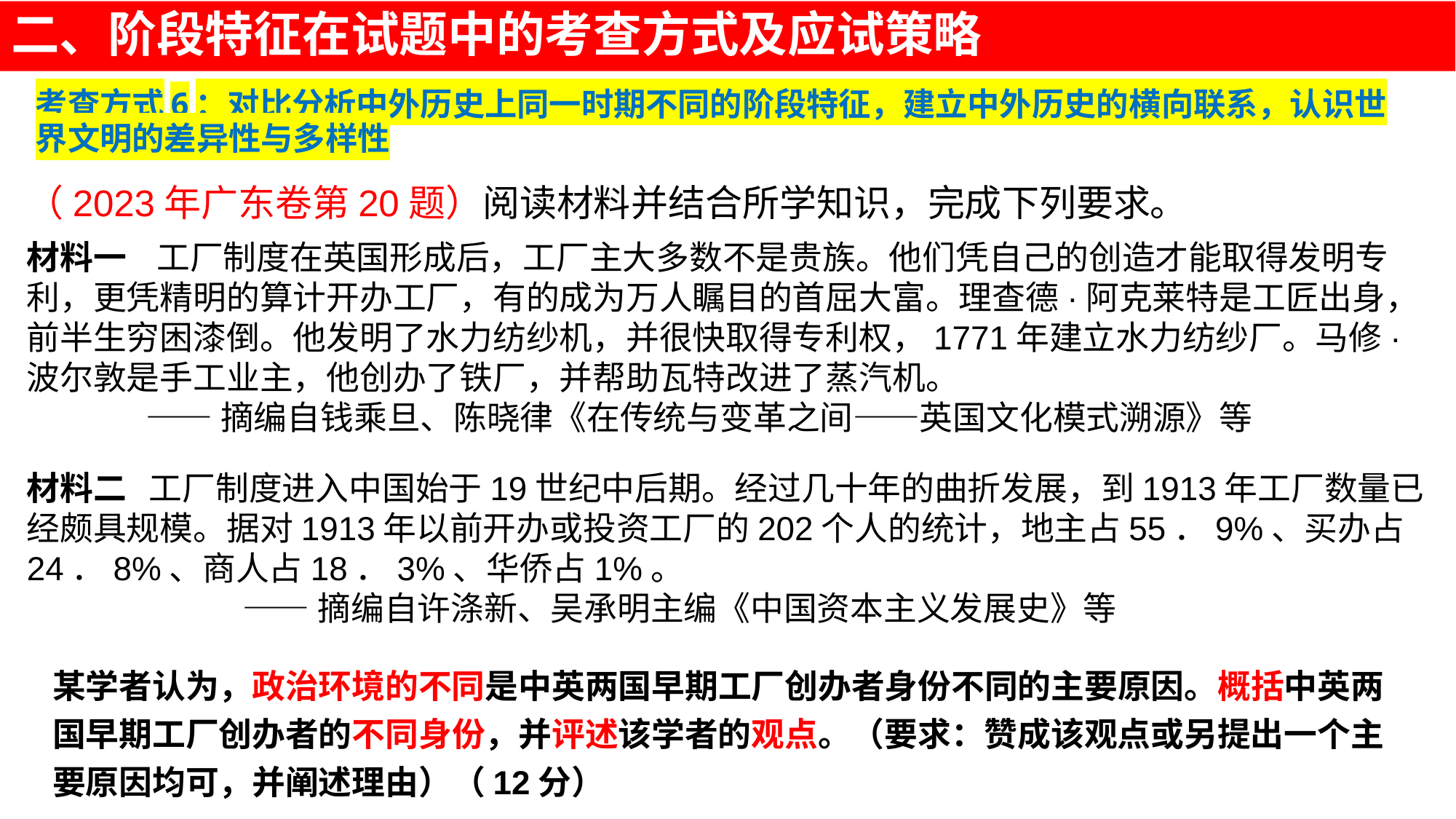

二、阶段特征在试题中的考查方式及应试策略
# 考查方式6：对比分析中外历史上同一时期不同的阶段特征，建立中外历史的横向联系，认识世界文明的差异性与多样性
（2023年广东卷第20题）阅读材料并结合所学知识，完成下列要求。
材料一    工厂制度在英国形成后，工厂主大多数不是贵族。他们凭自己的创造才能取得发明专利，更凭精明的算计开办工厂，有的成为万人瞩目的首屈大富。理查德·阿克莱特是工匠出身，前半生穷困漆倒。他发明了水力纺纱机，并很快取得专利权，1771年建立水力纺纱厂。马修·波尔敦是手工业主，他创办了铁厂，并帮助瓦特改进了蒸汽机。                ——摘编自钱乘旦、陈晓律《在传统与变革之间——英国文化模式溯源》等
材料二   工厂制度进入中国始于19世纪中后期。经过几十年的曲折发展，到1913年工厂数量已经颇具规模。据对1913年以前开办或投资工厂的202个人的统计，地主占55．9%、买办占24．8%、商人占18．3%、华侨占1%。                             ——摘编自许涤新、吴承明主编《中国资本主义发展史》等
某学者认为，政治环境的不同是中英两国早期工厂创办者身份不同的主要原因。概括中英两国早期工厂创办者的不同身份，并评述该学者的观点。（要求：赞成该观点或另提出一个主要原因均可，并阐述理由）（12分）